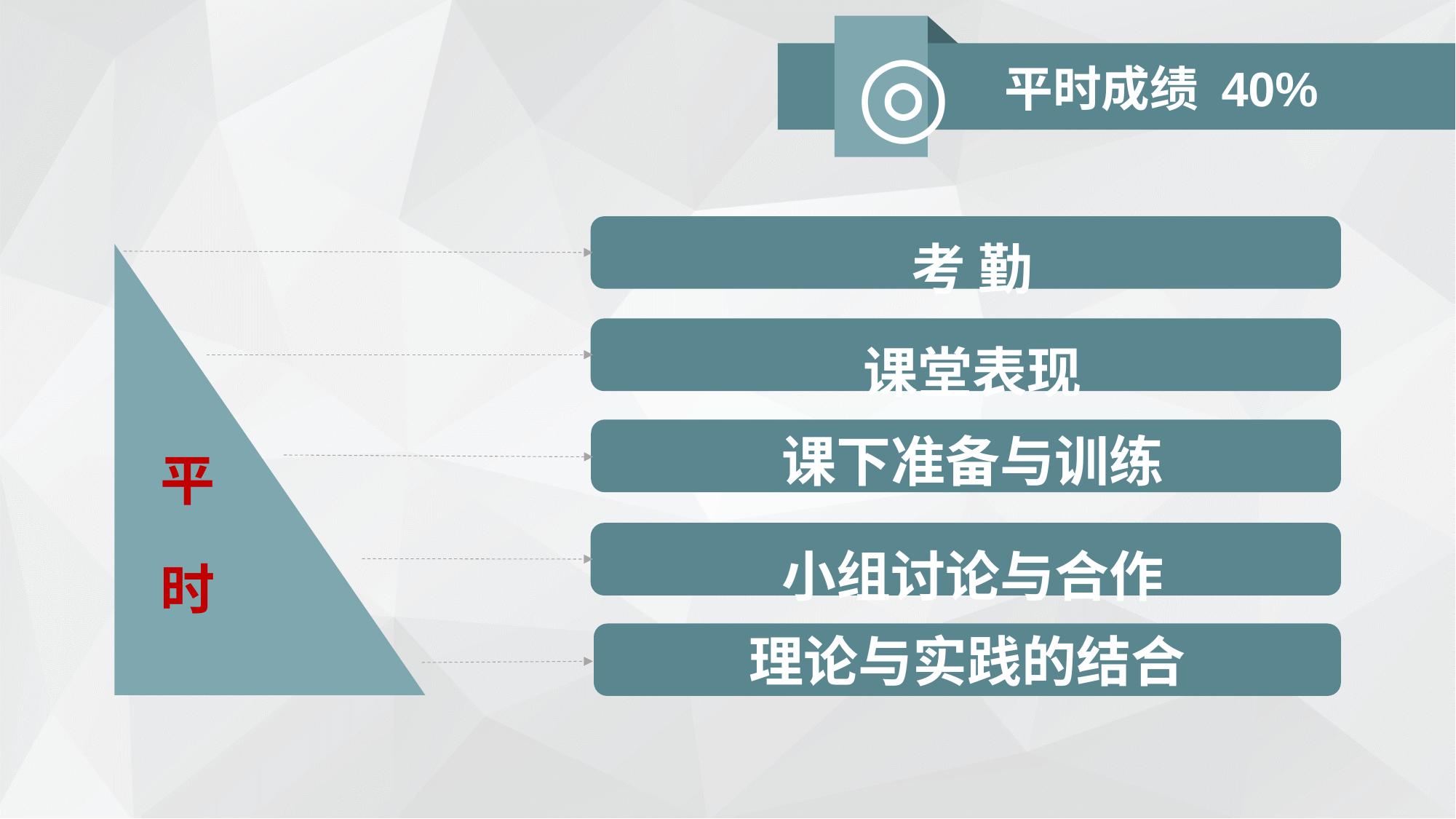

◎
平时成绩 40%
 考 勤

课堂表现

课下准备与训练

平

时
小组讨论与合作

理论与实践的结合